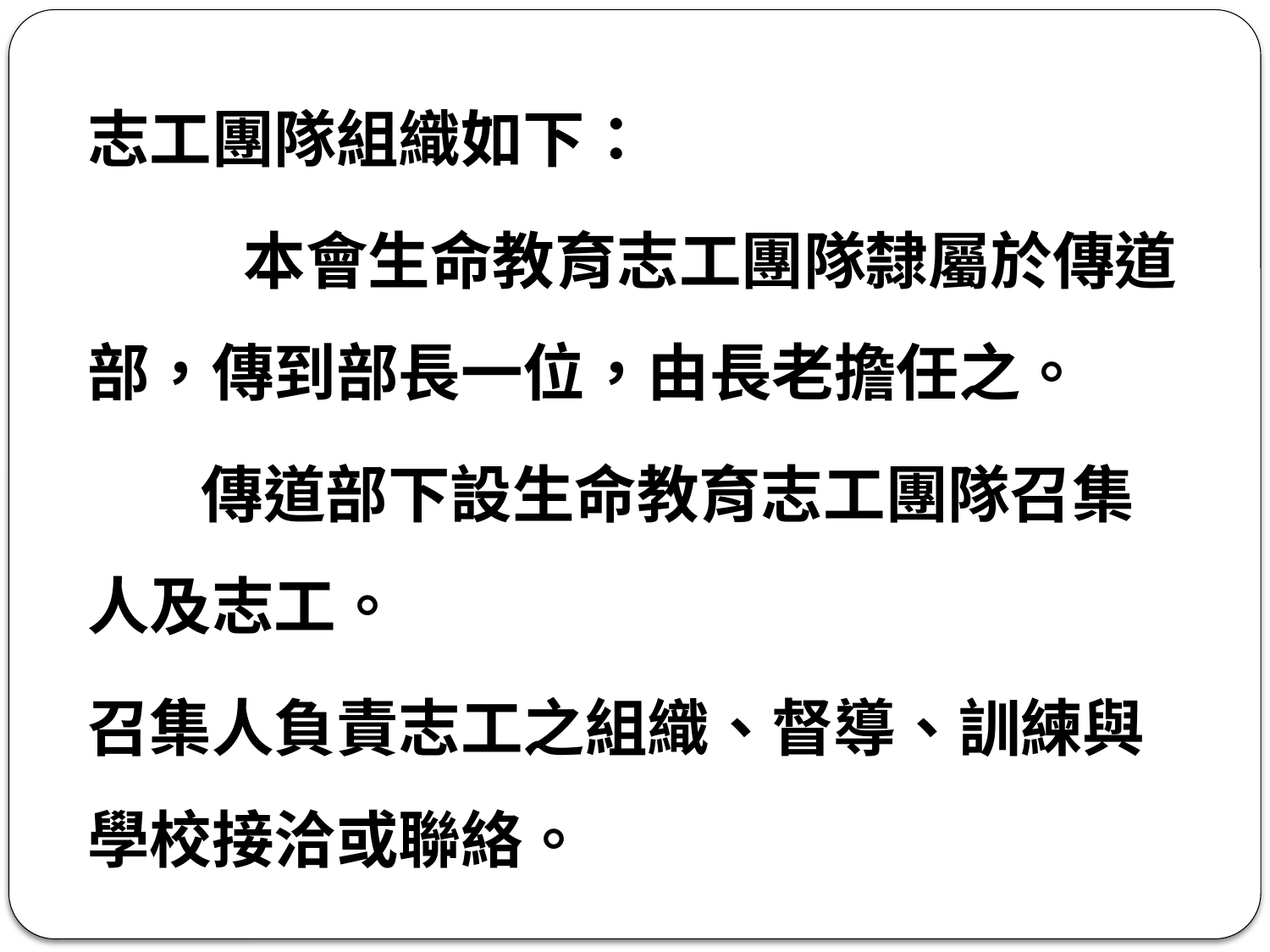

志工團隊組織如下：
          本會生命教育志工團隊隸屬於傳道部，傳到部長一位，由長老擔任之。
       傳道部下設生命教育志工團隊召集人及志工。
召集人負責志工之組織、督導、訓練與學校接洽或聯絡。